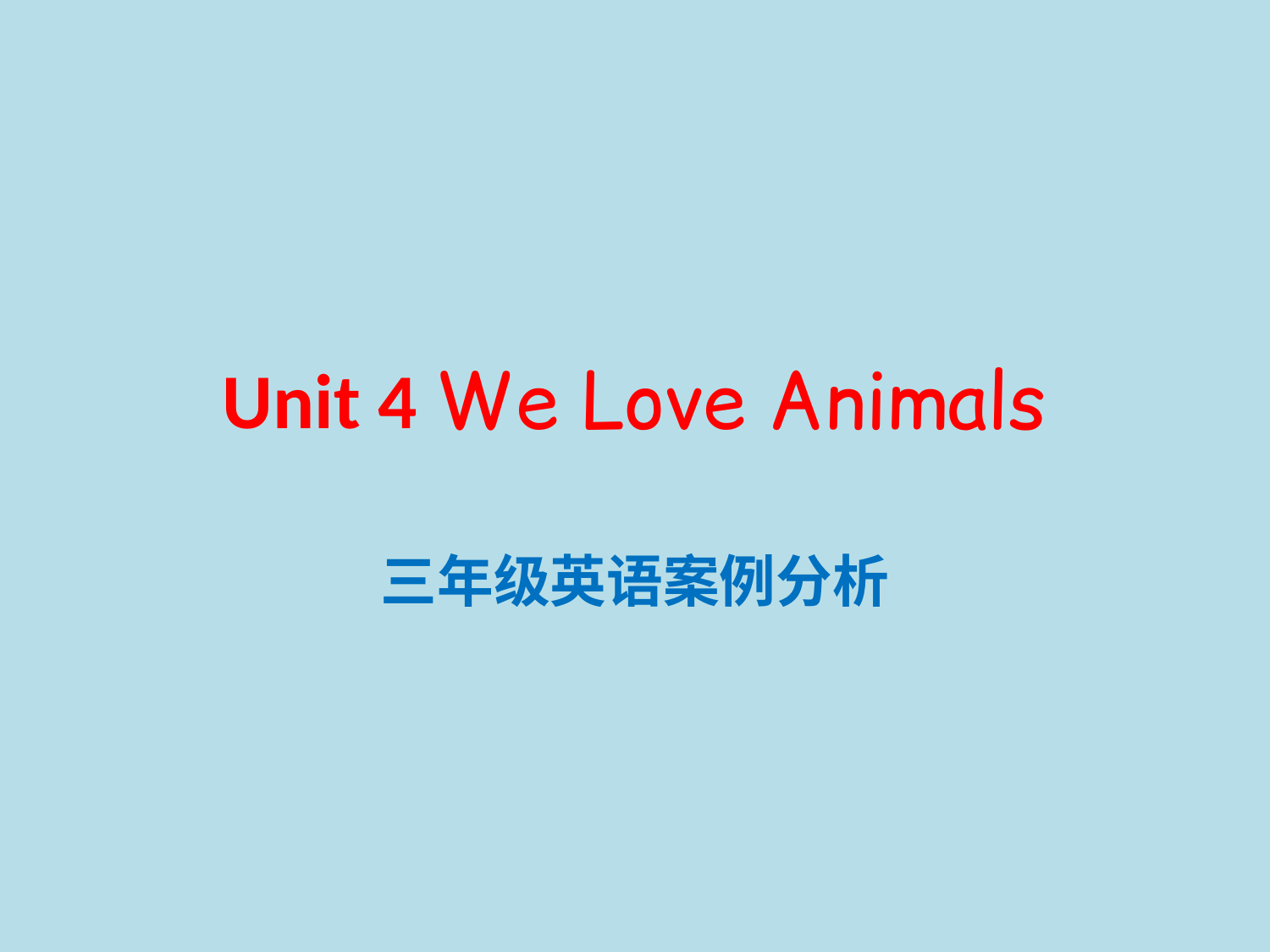

# Unit 4 We Love Animals
三年级英语案例分析